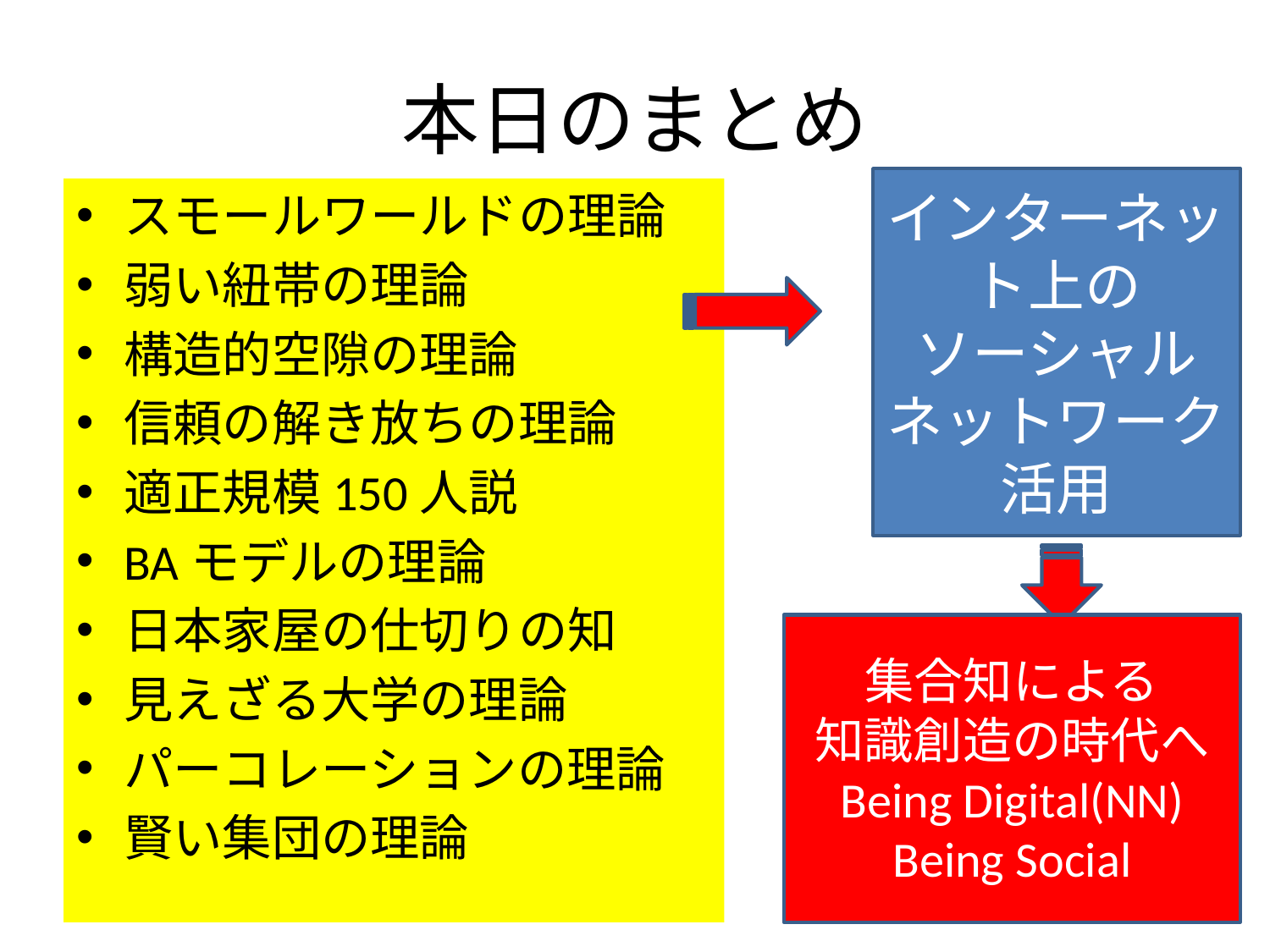

# 本日のまとめ
インターネット上の
ソーシャルネットワーク
活用
スモールワールドの理論
弱い紐帯の理論
構造的空隙の理論
信頼の解き放ちの理論
適正規模150人説
BAモデルの理論
日本家屋の仕切りの知
見えざる大学の理論
パーコレーションの理論
賢い集団の理論

集合知による
知識創造の時代へ
Being Digital(NN)
Being Social